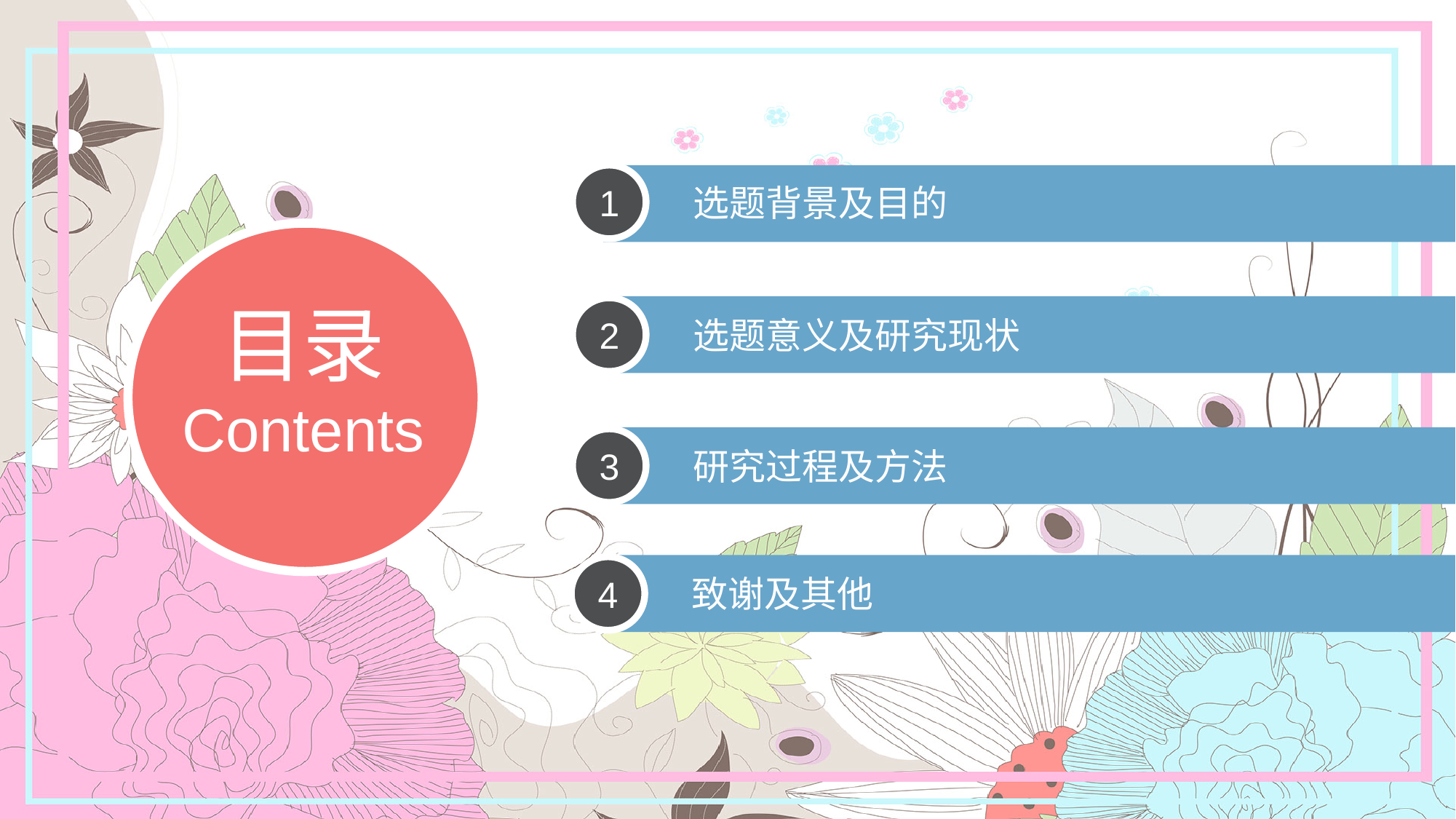

1

选题背景及目的

目录
Contents

2
选题意义及研究现状

3
研究过程及方法

4
致谢及其他